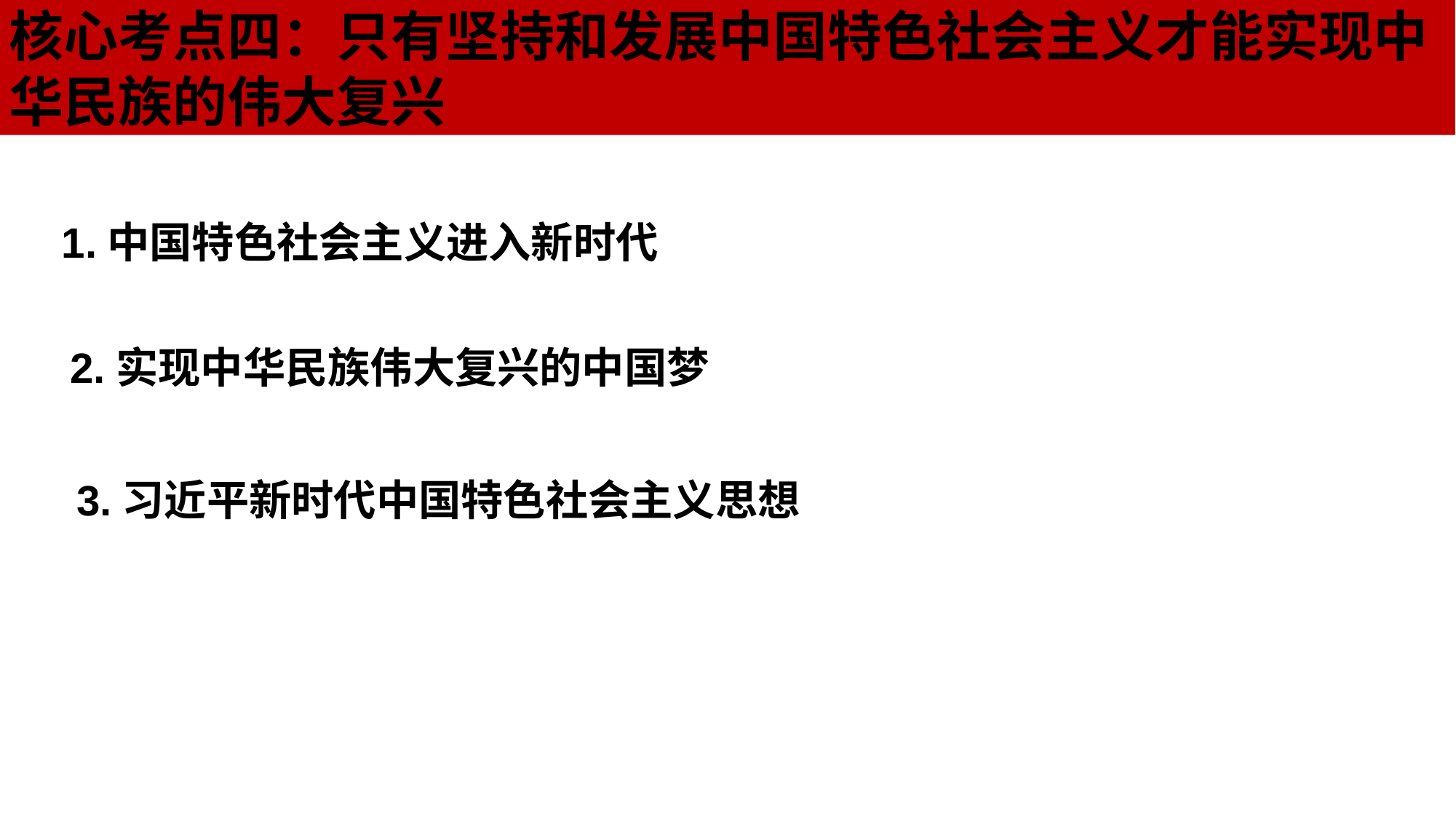

核心考点四：只有坚持和发展中国特色社会主义才能实现中华民族的伟大复兴
1.中国特色社会主义进入新时代
2.实现中华民族伟大复兴的中国梦
3.习近平新时代中国特色社会主义思想